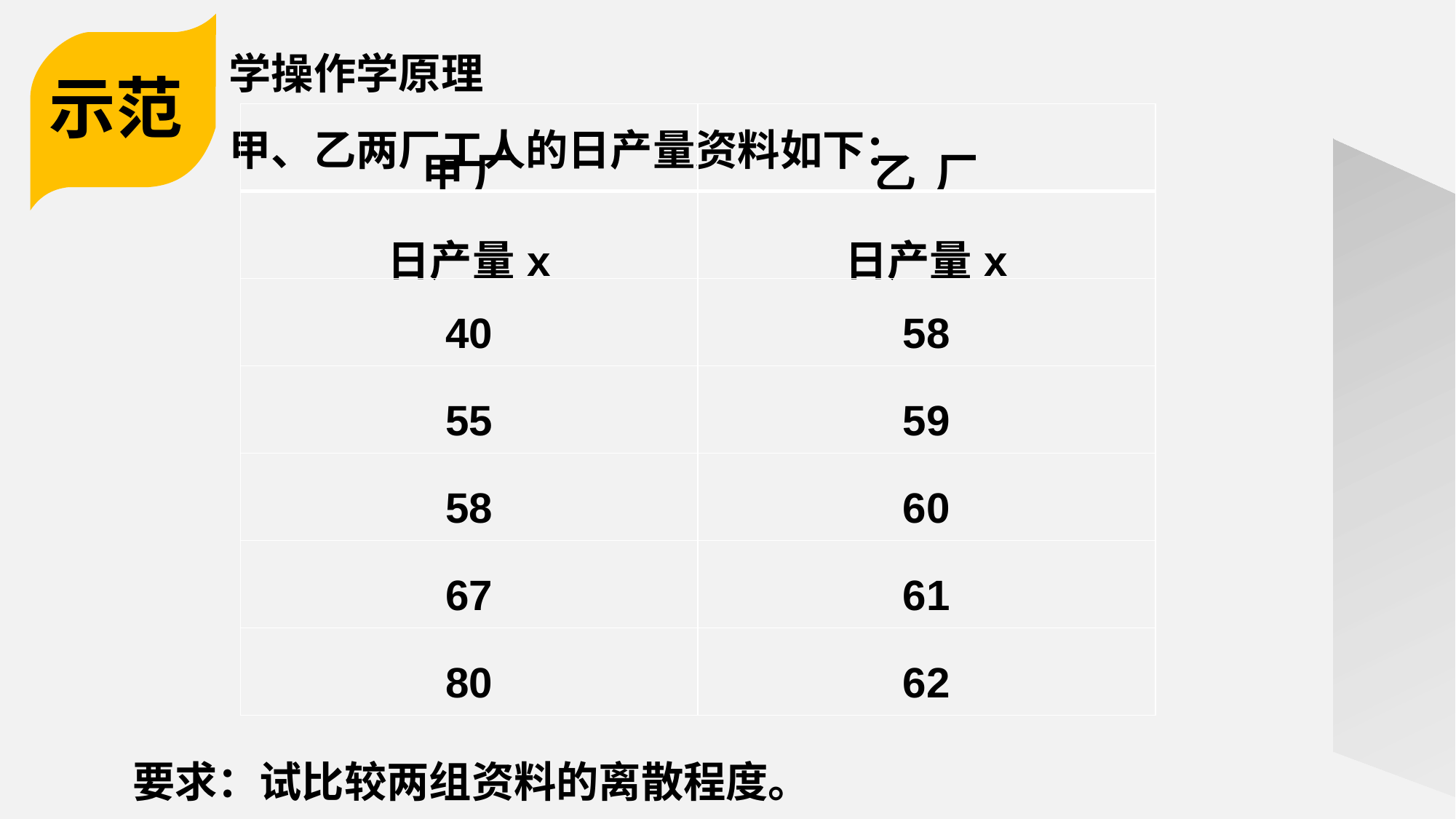

学操作学原理
甲、乙两厂工人的日产量资料如下：
示范
| 甲 厂 | 乙 厂 |
| --- | --- |
| 日产量x | 日产量x |
| 40 | 58 |
| 55 | 59 |
| 58 | 60 |
| 67 | 61 |
| 80 | 62 |

要求：试比较两组资料的离散程度。